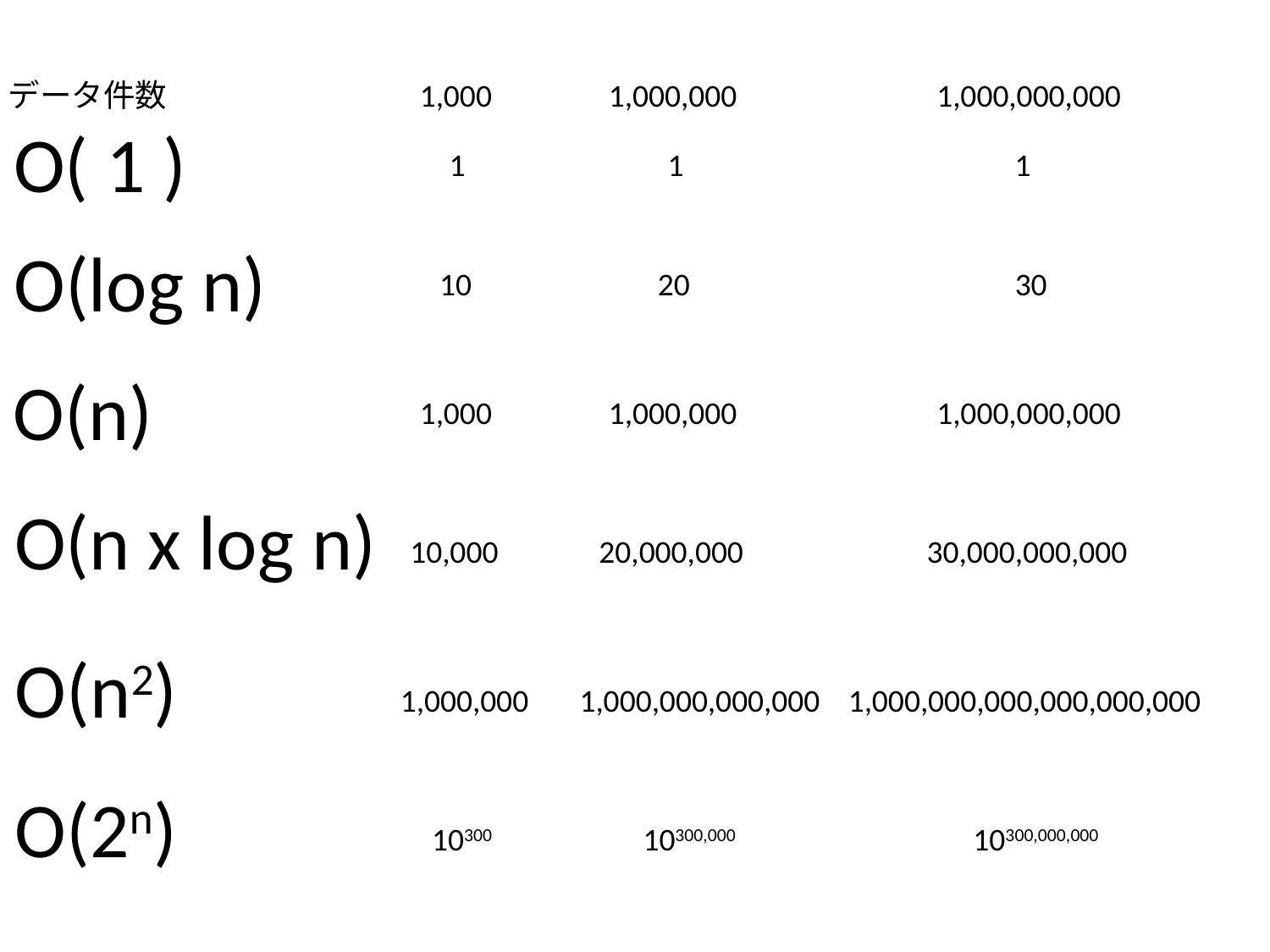

データ件数
1,000,000
1,000,000,000
1,000
O( 1 )
1
1
1
O(log n)
10
20
30
O(n)
1,000
1,000,000
1,000,000,000
O(n x log n)
10,000
20,000,000
30,000,000,000
O(n2)
1,000,000
1,000,000,000,000
1,000,000,000,000,000,000
O(2n)
10300
10300,000
10300,000,000